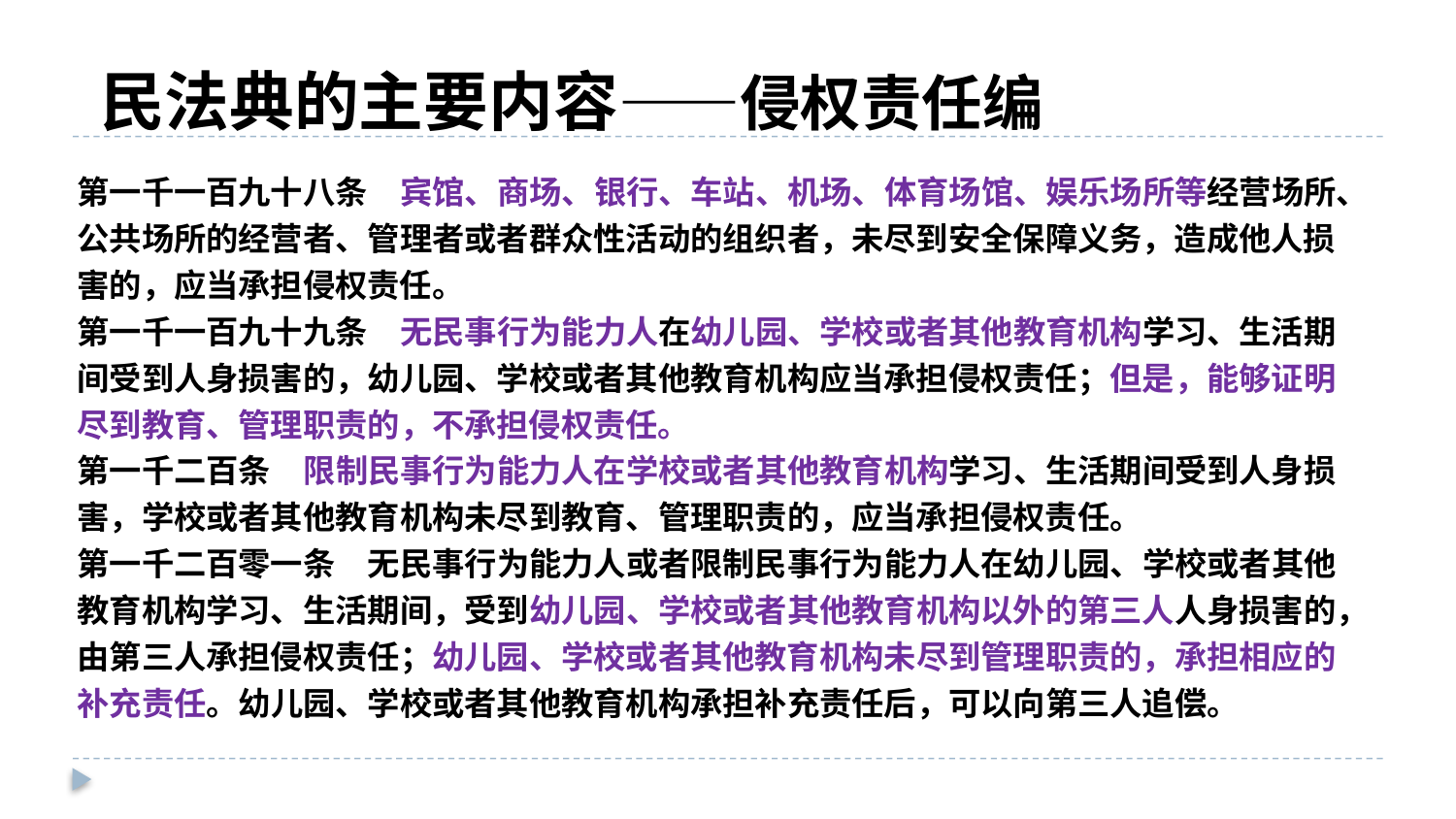

民法典的主要内容——侵权责任编
第一千一百九十八条  宾馆、商场、银行、车站、机场、体育场馆、娱乐场所等经营场所、公共场所的经营者、管理者或者群众性活动的组织者，未尽到安全保障义务，造成他人损害的，应当承担侵权责任。
第一千一百九十九条  无民事行为能力人在幼儿园、学校或者其他教育机构学习、生活期间受到人身损害的，幼儿园、学校或者其他教育机构应当承担侵权责任；但是，能够证明尽到教育、管理职责的，不承担侵权责任。
第一千二百条  限制民事行为能力人在学校或者其他教育机构学习、生活期间受到人身损害，学校或者其他教育机构未尽到教育、管理职责的，应当承担侵权责任。
第一千二百零一条  无民事行为能力人或者限制民事行为能力人在幼儿园、学校或者其他教育机构学习、生活期间，受到幼儿园、学校或者其他教育机构以外的第三人人身损害的，由第三人承担侵权责任；幼儿园、学校或者其他教育机构未尽到管理职责的，承担相应的补充责任。幼儿园、学校或者其他教育机构承担补充责任后，可以向第三人追偿。